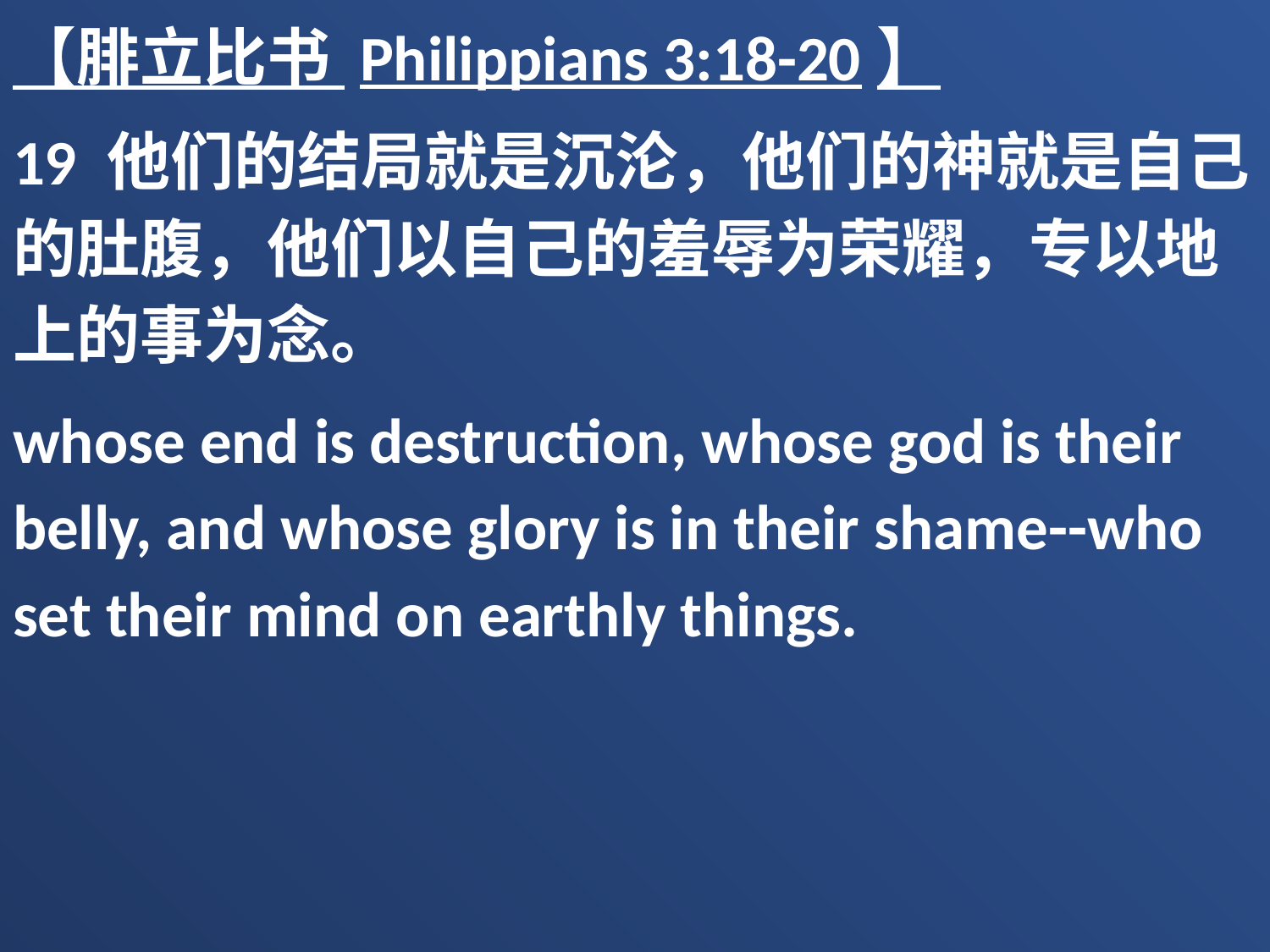

【腓立比书 Philippians 3:18-20】
19 他们的结局就是沉沦，他们的神就是自己的肚腹，他们以自己的羞辱为荣耀，专以地上的事为念。
whose end is destruction, whose god is their belly, and whose glory is in their shame--who set their mind on earthly things.